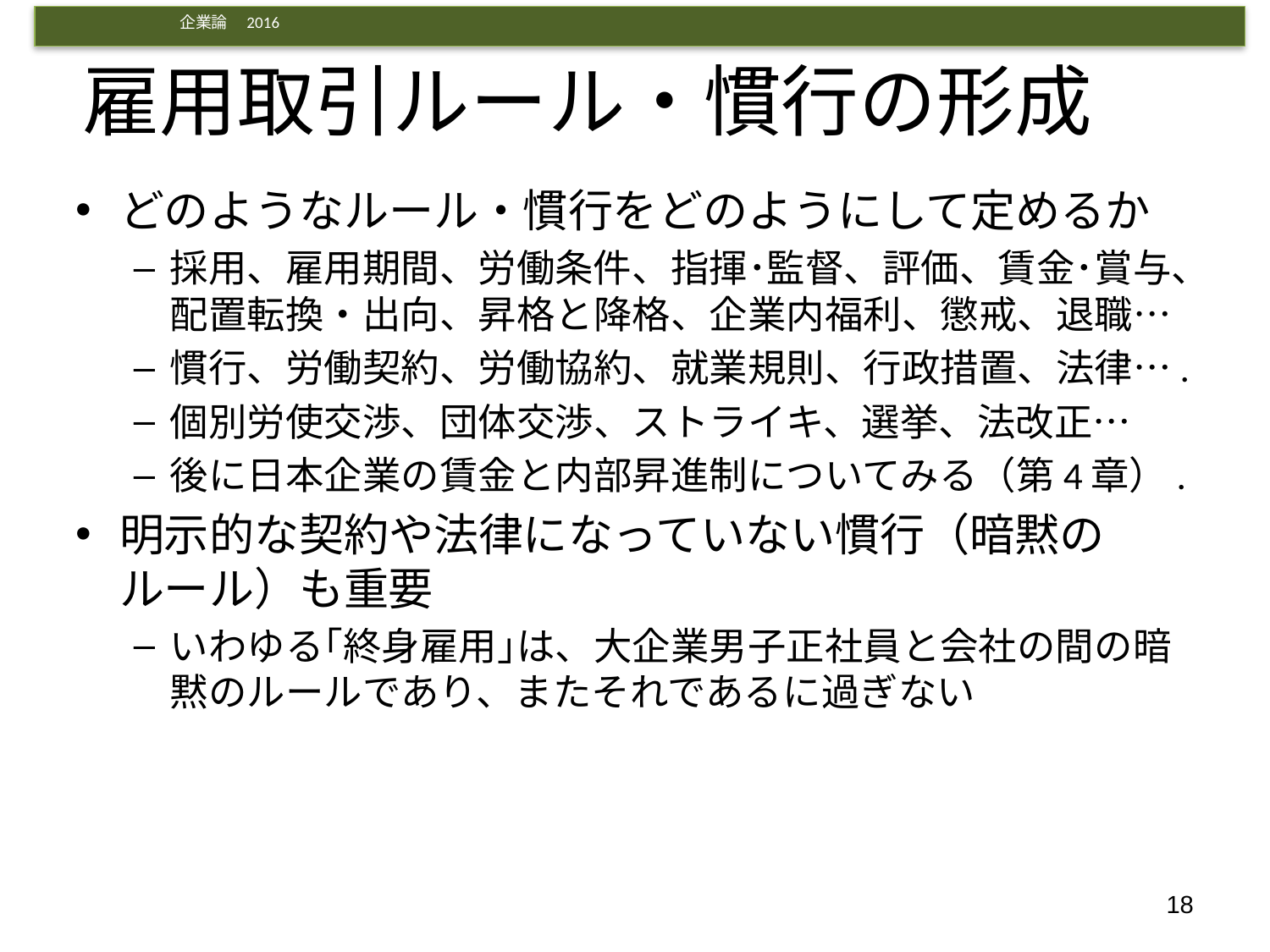

# 雇用取引ルール・慣行の形成
どのようなルール・慣行をどのようにして定めるか
採用、雇用期間、労働条件、指揮･監督、評価、賃金･賞与、配置転換・出向、昇格と降格、企業内福利、懲戒、退職…
慣行、労働契約、労働協約、就業規則、行政措置、法律….
個別労使交渉、団体交渉、ストライキ、選挙、法改正…
後に日本企業の賃金と内部昇進制についてみる（第4章）.
明示的な契約や法律になっていない慣行（暗黙のルール）も重要
いわゆる｢終身雇用｣は、大企業男子正社員と会社の間の暗黙のルールであり、またそれであるに過ぎない

18